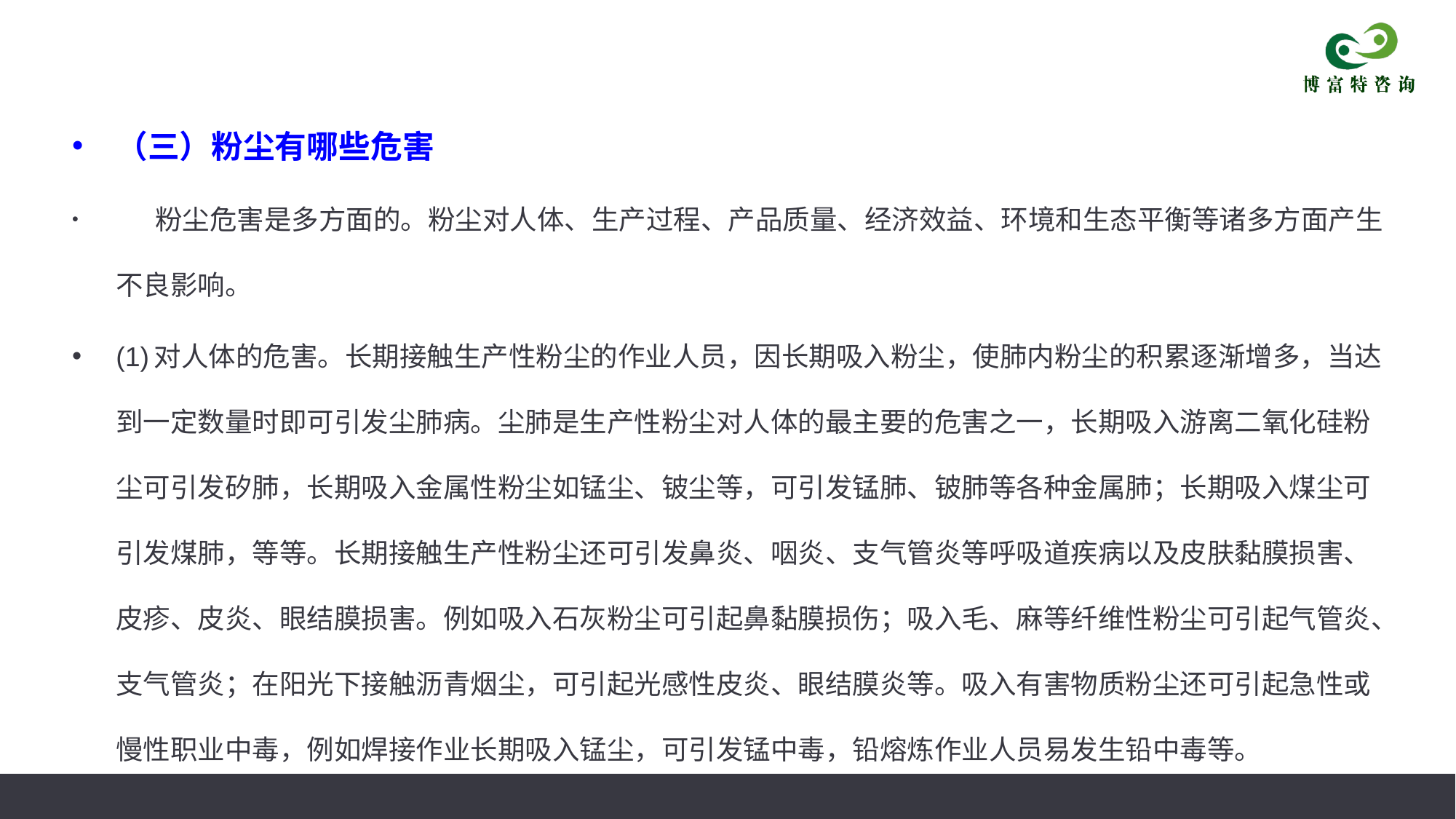

（三）粉尘有哪些危害
         粉尘危害是多方面的。粉尘对人体、生产过程、产品质量、经济效益、环境和生态平衡等诸多方面产生不良影响。
(1)对人体的危害。长期接触生产性粉尘的作业人员，因长期吸入粉尘，使肺内粉尘的积累逐渐增多，当达到一定数量时即可引发尘肺病。尘肺是生产性粉尘对人体的最主要的危害之一，长期吸入游离二氧化硅粉尘可引发矽肺，长期吸入金属性粉尘如锰尘、铍尘等，可引发锰肺、铍肺等各种金属肺；长期吸入煤尘可引发煤肺，等等。长期接触生产性粉尘还可引发鼻炎、咽炎、支气管炎等呼吸道疾病以及皮肤黏膜损害、皮疹、皮炎、眼结膜损害。例如吸入石灰粉尘可引起鼻黏膜损伤；吸入毛、麻等纤维性粉尘可引起气管炎、支气管炎；在阳光下接触沥青烟尘，可引起光感性皮炎、眼结膜炎等。吸入有害物质粉尘还可引起急性或慢性职业中毒，例如焊接作业长期吸入锰尘，可引发锰中毒，铅熔炼作业人员易发生铅中毒等。